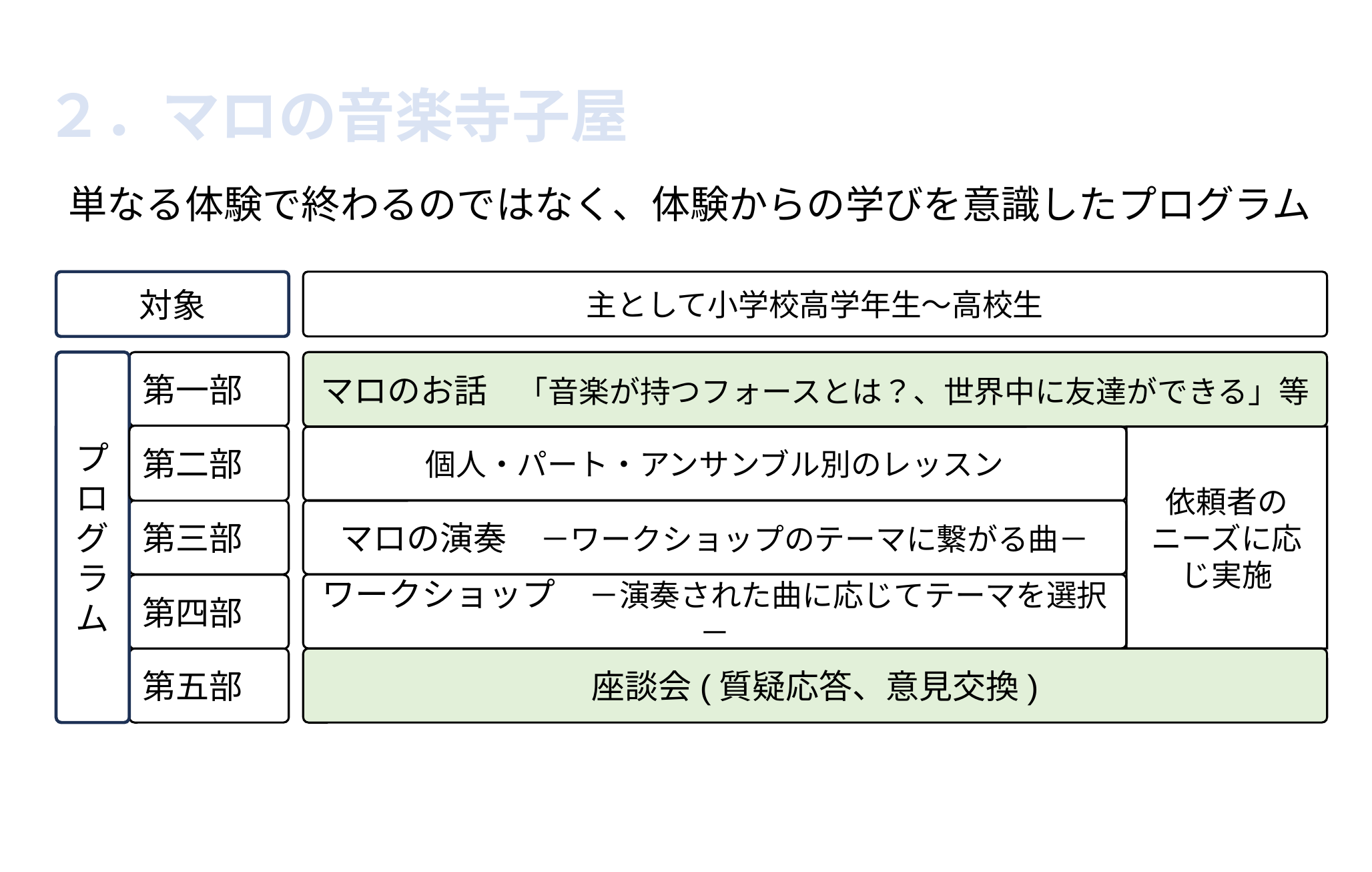

２．マロの音楽寺子屋
単なる体験で終わるのではなく、体験からの学びを意識したプログラム
主として小学校高学年生～高校生
対象
マロのお話　「音楽が持つフォースとは？、世界中に友達ができる」等
プログラム
第一部
第二部
個人・パート・アンサンブル別のレッスン
依頼者のニーズに応じ実施
第三部
マロの演奏　－ワークショップのテーマに繋がる曲－
ワークショップ　－演奏された曲に応じてテーマを選択－
第四部
第五部
座談会(質疑応答、意見交換)